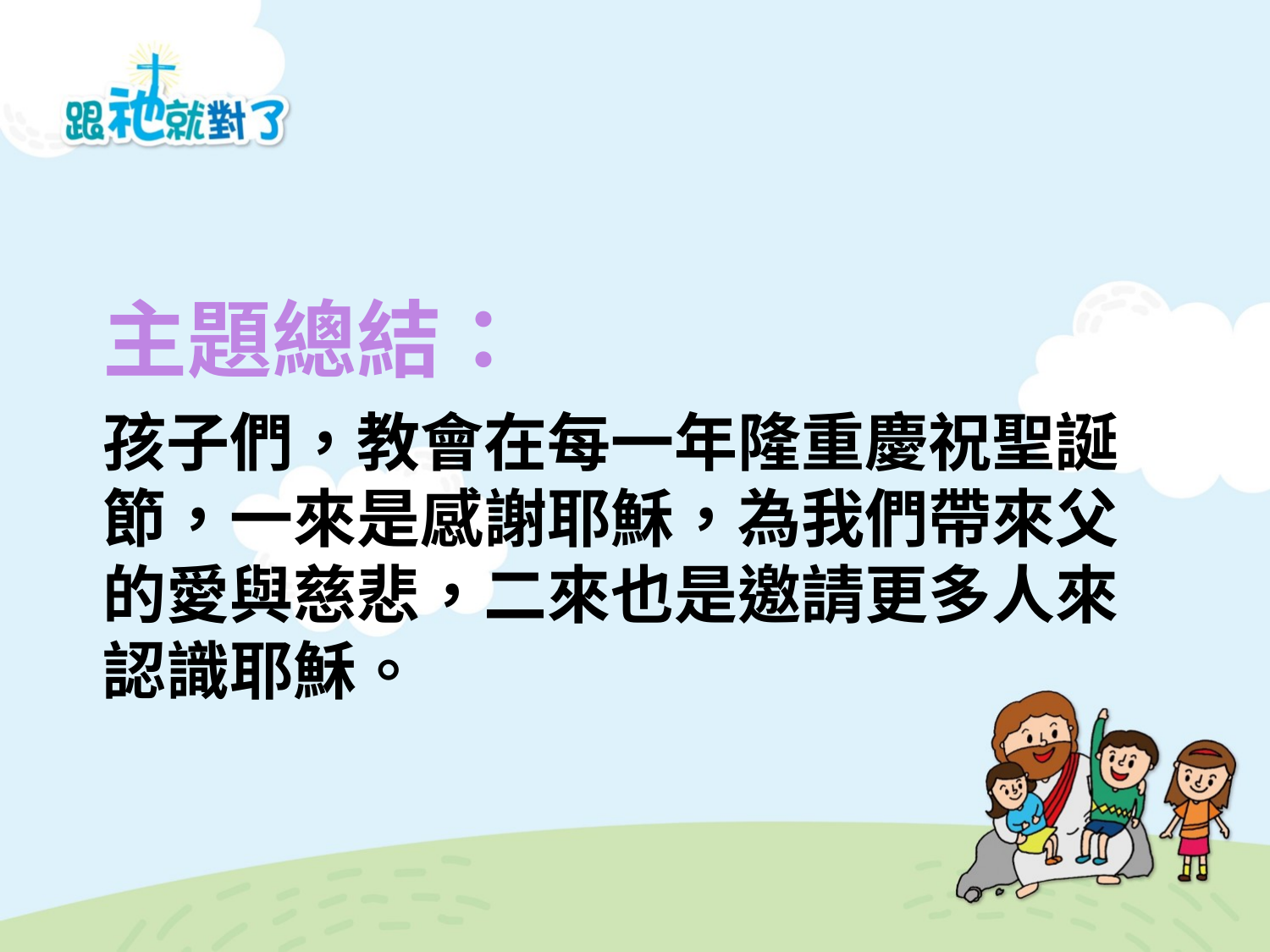

主題總結：
孩子們，教會在每一年隆重慶祝聖誕節，一來是感謝耶穌，為我們帶來父的愛與慈悲，二來也是邀請更多人來認識耶穌。